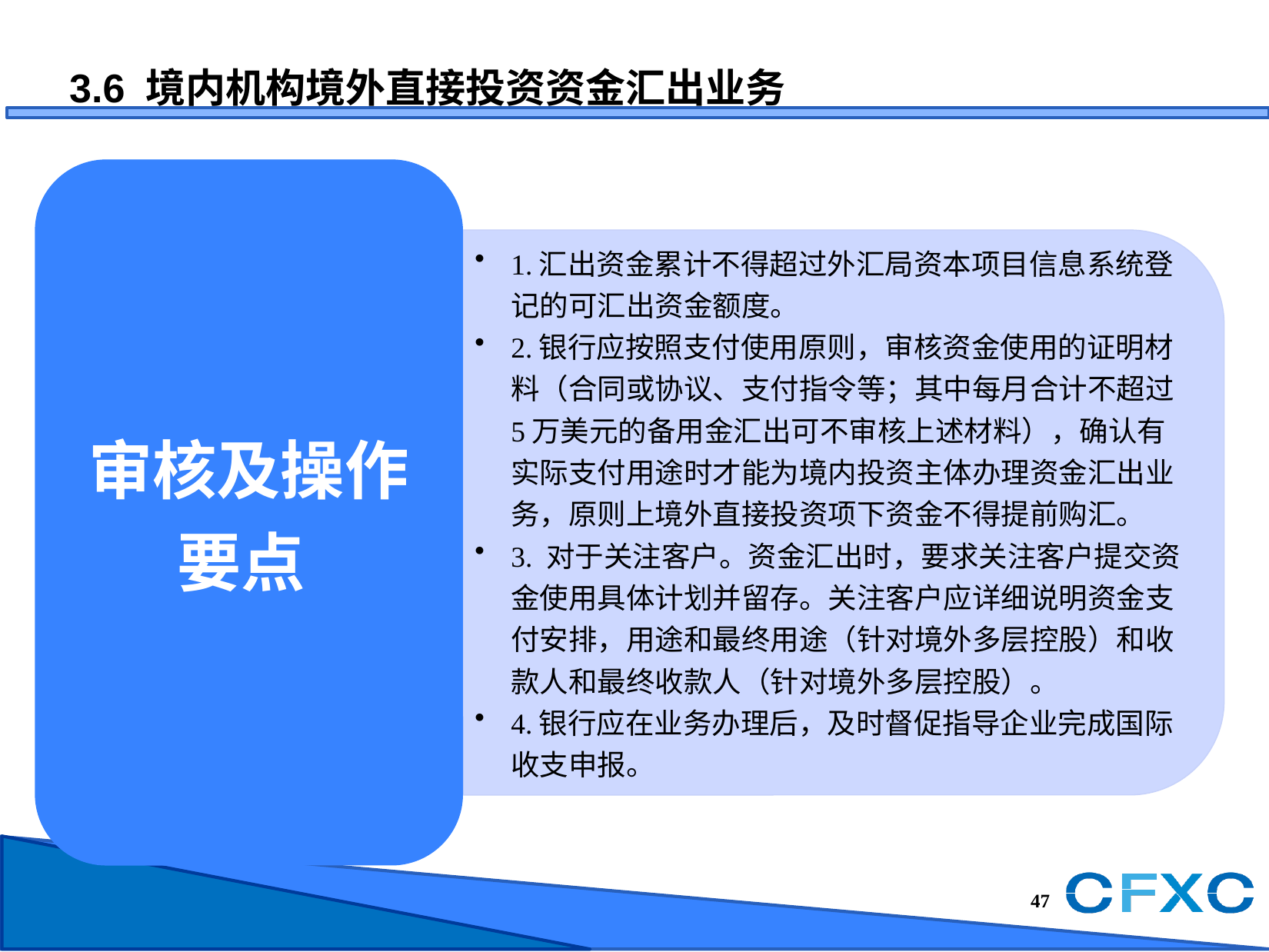

3.6 境内机构境外直接投资资金汇出业务
审核及操作要点
1.汇出资金累计不得超过外汇局资本项目信息系统登记的可汇出资金额度。
2.银行应按照支付使用原则，审核资金使用的证明材料（合同或协议、支付指令等；其中每月合计不超过5万美元的备用金汇出可不审核上述材料），确认有实际支付用途时才能为境内投资主体办理资金汇出业务，原则上境外直接投资项下资金不得提前购汇。
3. 对于关注客户。资金汇出时，要求关注客户提交资金使用具体计划并留存。关注客户应详细说明资金支付安排，用途和最终用途（针对境外多层控股）和收款人和最终收款人（针对境外多层控股）。
4.银行应在业务办理后，及时督促指导企业完成国际收支申报。
47